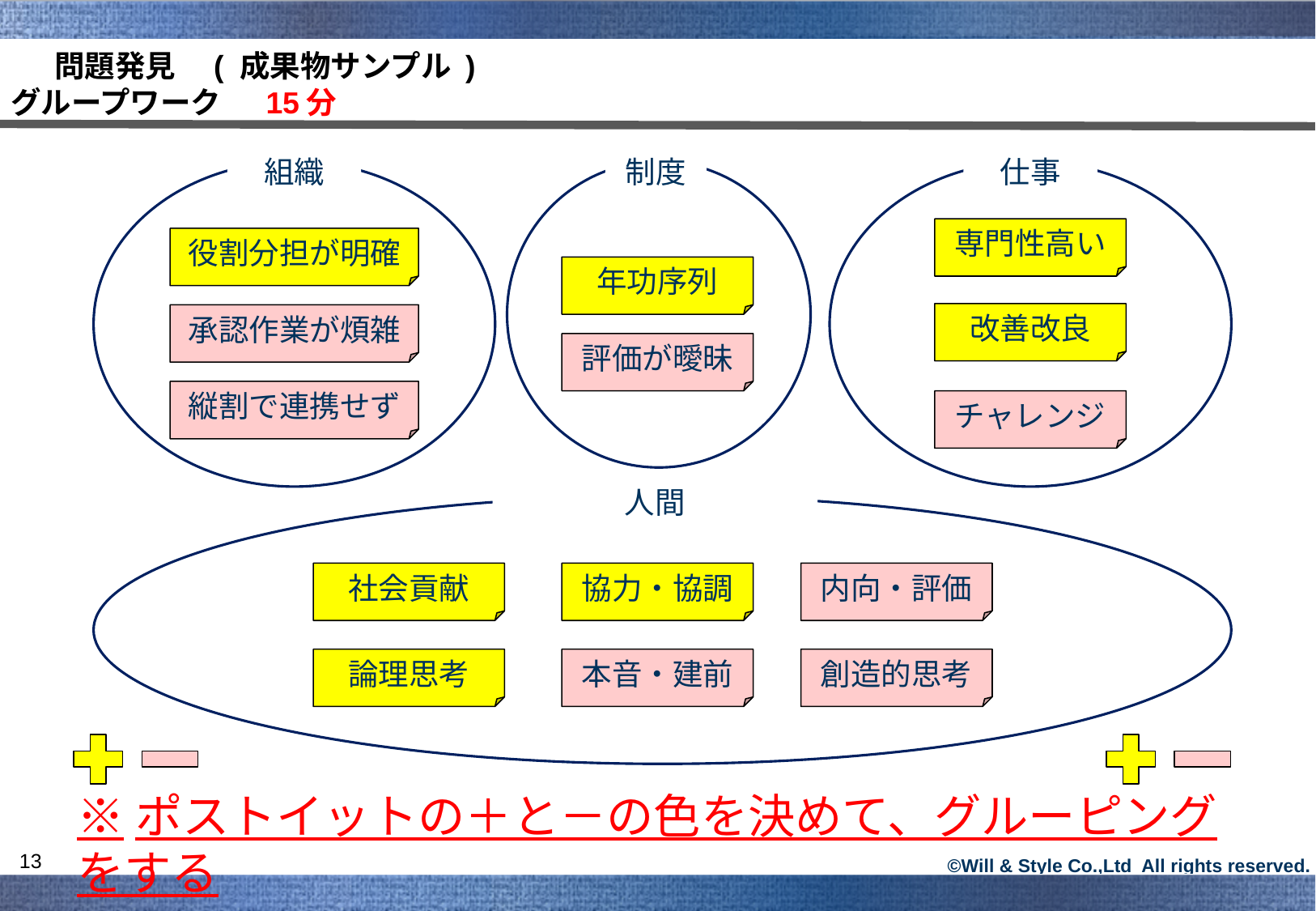

問題発見　( 成果物サンプル )　　　　　　　　　　　　　　　　　　　　　　　　　　グループワーク　 15分
組織
制度
仕事

専門性高い
役割分担が明確
年功序列
改善改良
承認作業が煩雑
評価が曖昧
縦割で連携せず
チャレンジ
人間

社会貢献
協力・協調
内向・評価
論理思考
本音・建前
創造的思考

※ポストイットの＋と－の色を決めて、グルーピングをする